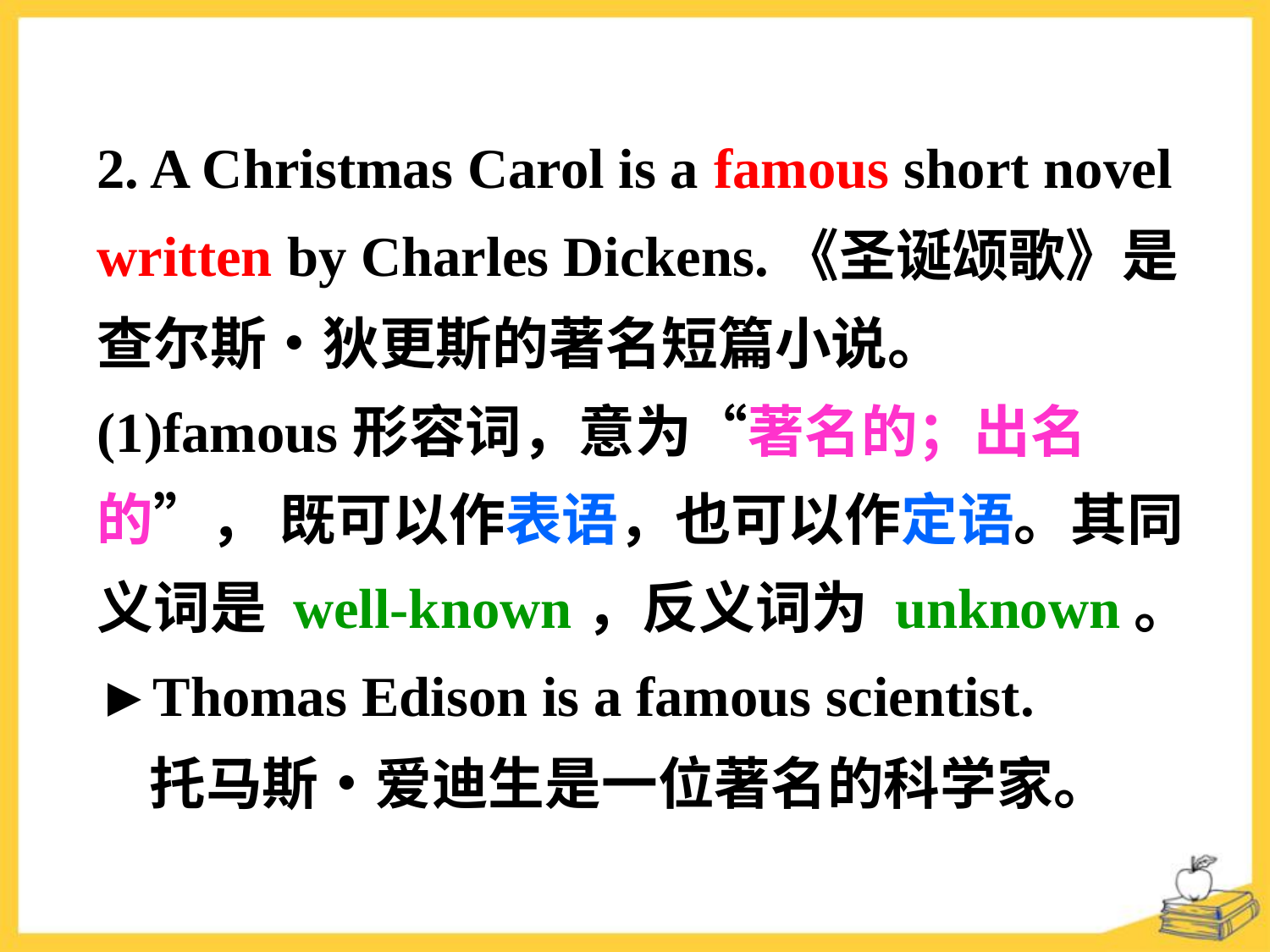

2. A Christmas Carol is a famous short novel written by Charles Dickens.《圣诞颂歌》是查尔斯•狄更斯的著名短篇小说。
(1)famous形容词，意为“著名的；出名的”， 既可以作表语，也可以作定语。其同义词是 well-known，反义词为 unknown。
►Thomas Edison is a famous scientist.
   托马斯•爱迪生是一位著名的科学家。